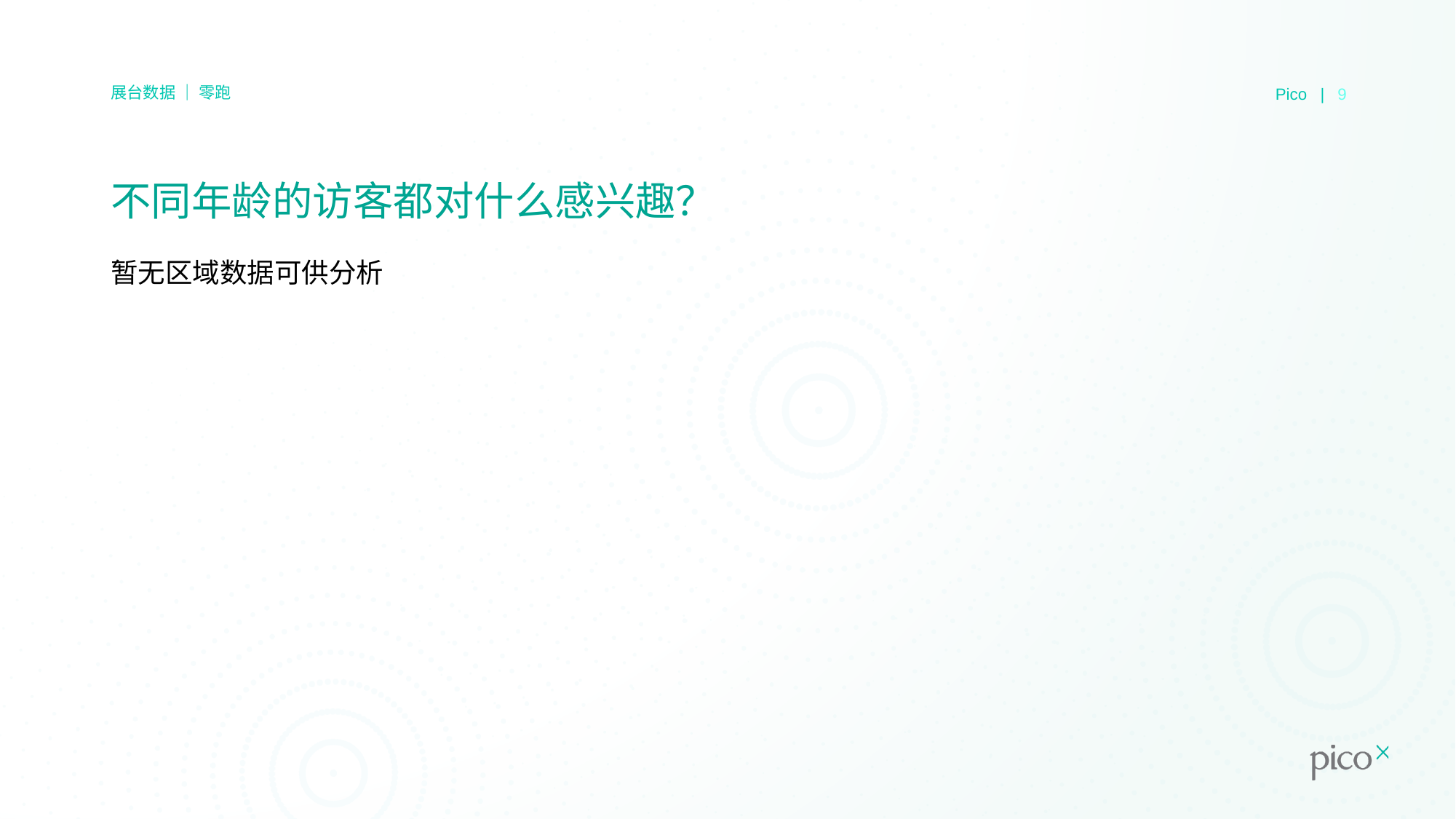

Pico   |
9
展台数据 ｜ 零跑
# 不同年龄的访客都对什么感兴趣？
暂无区域数据可供分析